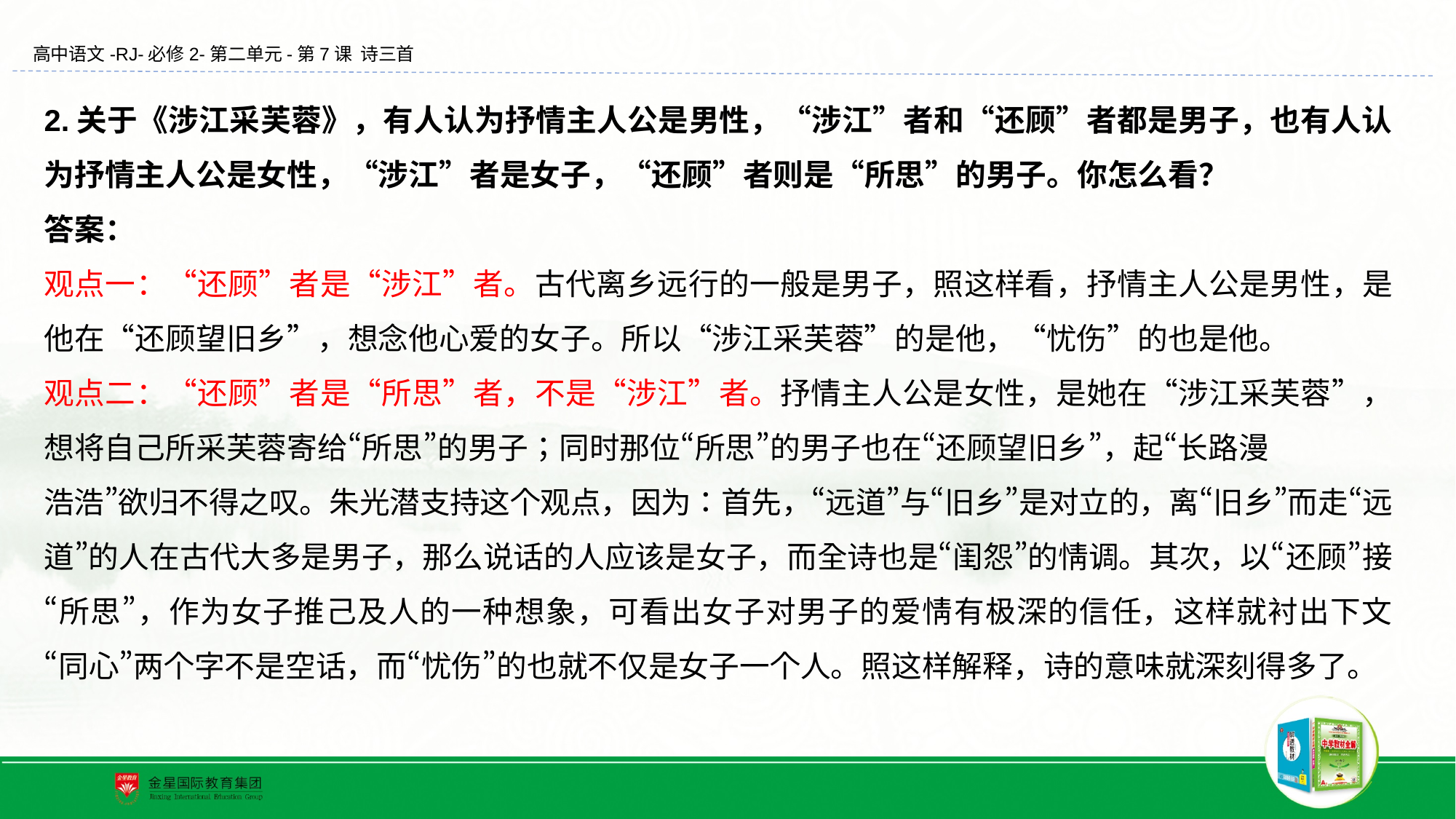

2.关于《涉江采芙蓉》，有人认为抒情主人公是男性，“涉江”者和“还顾”者都是男子，也有人认为抒情主人公是女性，“涉江”者是女子，“还顾”者则是“所思”的男子。你怎么看？
答案：
观点一：“还顾”者是“涉江”者。古代离乡远行的一般是男子，照这样看，抒情主人公是男性，是他在“还顾望旧乡”，想念他心爱的女子。所以“涉江采芙蓉”的是他，“忧伤”的也是他。
观点二：“还顾”者是“所思”者，不是“涉江”者。抒情主人公是女性，是她在“涉江采芙蓉”，想将自己所采芙蓉寄给“所思”的男子；同时那位“所思”的男子也在“还顾望旧乡”，起“长路漫
浩浩”欲归不得之叹。朱光潜支持这个观点，因为：首先，“远道”与“旧乡”是对立的，离“旧乡”而走“远道”的人在古代大多是男子，那么说话的人应该是女子，而全诗也是“闺怨”的情调。其次，以“还顾”接“所思”，作为女子推己及人的一种想象，可看出女子对男子的爱情有极深的信任，这样就衬出下文“同心”两个字不是空话，而“忧伤”的也就不仅是女子一个人。照这样解释，诗的意味就深刻得多了。